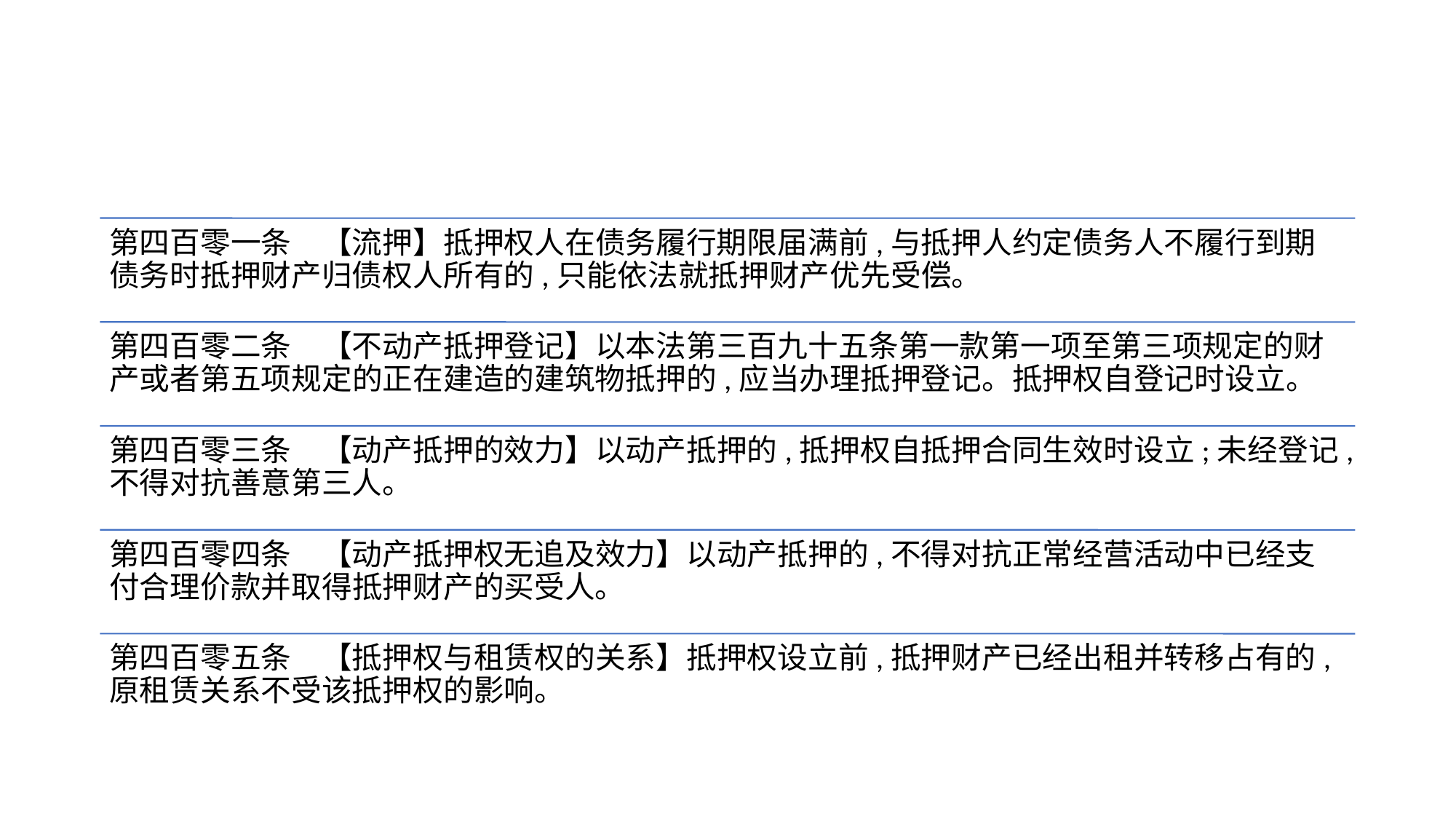

第四百零一条　【流押】抵押权人在债务履行期限届满前,与抵押人约定债务人不履行到期债务时抵押财产归债权人所有的,只能依法就抵押财产优先受偿。
第四百零二条　【不动产抵押登记】以本法第三百九十五条第一款第一项至第三项规定的财产或者第五项规定的正在建造的建筑物抵押的,应当办理抵押登记。抵押权自登记时设立。
第四百零三条　【动产抵押的效力】以动产抵押的,抵押权自抵押合同生效时设立;未经登记,不得对抗善意第三人。
第四百零四条　【动产抵押权无追及效力】以动产抵押的,不得对抗正常经营活动中已经支付合理价款并取得抵押财产的买受人。
第四百零五条　【抵押权与租赁权的关系】抵押权设立前,抵押财产已经出租并转移占有的,原租赁关系不受该抵押权的影响。